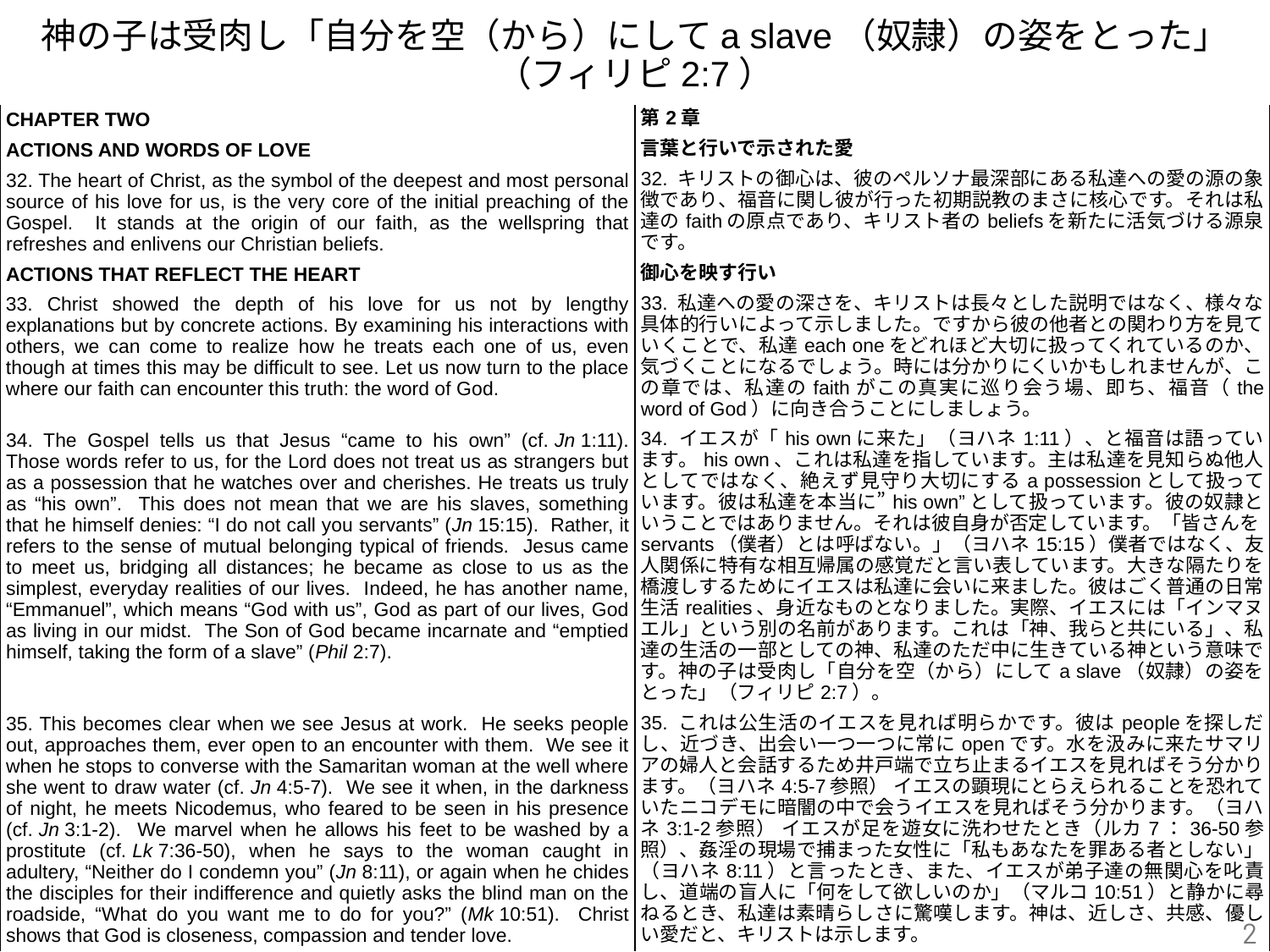

# 神の子は受肉し「自分を空（から）にしてa slave（奴隷）の姿をとった」 （フィリピ2:7）
| CHAPTER TWO | 第2章 |
| --- | --- |
| ACTIONS AND WORDS OF LOVE | 言葉と行いで示された愛 |
| 32. The heart of Christ, as the symbol of the deepest and most personal source of his love for us, is the very core of the initial preaching of the Gospel. It stands at the origin of our faith, as the wellspring that refreshes and enlivens our Christian beliefs. | 32. キリストの御心は、彼のペルソナ最深部にある私達への愛の源の象徴であり、福音に関し彼が行った初期説教のまさに核心です。それは私達のfaithの原点であり、キリスト者のbeliefsを新たに活気づける源泉です。 |
| ACTIONS THAT REFLECT THE HEART | 御心を映す行い |
| 33. Christ showed the depth of his love for us not by lengthy explanations but by concrete actions. By examining his interactions with others, we can come to realize how he treats each one of us, even though at times this may be difficult to see. Let us now turn to the place where our faith can encounter this truth: the word of God. | 33. 私達への愛の深さを、キリストは長々とした説明ではなく、様々な具体的行いによって示しました。ですから彼の他者との関わり方を見ていくことで、私達each oneをどれほど大切に扱ってくれているのか、気づくことになるでしょう。時には分かりにくいかもしれませんが、この章では、私達のfaithがこの真実に巡り会う場、即ち、福音（the word of God）に向き合うことにしましょう。 |
| 34. The Gospel tells us that Jesus “came to his own” (cf. Jn 1:11). Those words refer to us, for the Lord does not treat us as strangers but as a possession that he watches over and cherishes. He treats us truly as “his own”. This does not mean that we are his slaves, something that he himself denies: “I do not call you servants” (Jn 15:15). Rather, it refers to the sense of mutual belonging typical of friends. Jesus came to meet us, bridging all distances; he became as close to us as the simplest, everyday realities of our lives. Indeed, he has another name, “Emmanuel”, which means “God with us”, God as part of our lives, God as living in our midst. The Son of God became incarnate and “emptied himself, taking the form of a slave” (Phil 2:7). | 34. イエスが「his ownに来た」（ヨハネ1:11）、と福音は語っています。his own、これは私達を指しています。主は私達を見知らぬ他人としてではなく、絶えず見守り大切にするa possessionとして扱っています。彼は私達を本当に”his own”として扱っています。彼の奴隷ということではありません。それは彼自身が否定しています。「皆さんをservants（僕者）とは呼ばない。」（ヨハネ15:15）僕者ではなく、友人関係に特有な相互帰属の感覚だと言い表しています。大きな隔たりを橋渡しするためにイエスは私達に会いに来ました。彼はごく普通の日常生活realities、身近なものとなりました。実際、イエスには「インマヌエル」という別の名前があります。これは「神、我らと共にいる」、私達の生活の一部としての神、私達のただ中に生きている神という意味です。神の子は受肉し「自分を空（から）にしてa slave（奴隷）の姿をとった」（フィリピ2:7）。 |
| 35. This becomes clear when we see Jesus at work. He seeks people out, approaches them, ever open to an encounter with them. We see it when he stops to converse with the Samaritan woman at the well where she went to draw water (cf. Jn 4:5-7). We see it when, in the darkness of night, he meets Nicodemus, who feared to be seen in his presence (cf. Jn 3:1-2). We marvel when he allows his feet to be washed by a prostitute (cf. Lk 7:36-50), when he says to the woman caught in adultery, “Neither do I condemn you” (Jn 8:11), or again when he chides the disciples for their indifference and quietly asks the blind man on the roadside, “What do you want me to do for you?” (Mk 10:51). Christ shows that God is closeness, compassion and tender love. | 35. これは公生活のイエスを見れば明らかです。彼はpeopleを探しだし、近づき、出会い一つ一つに常にopenです。水を汲みに来たサマリアの婦人と会話するため井戸端で立ち止まるイエスを見ればそう分かります。（ヨハネ4:5-7参照） イエスの顕現にとらえられることを恐れていたニコデモに暗闇の中で会うイエスを見ればそう分かります。（ヨハネ3:1-2参照） イエスが足を遊女に洗わせたとき（ルカ7：36-50参照）、姦淫の現場で捕まった女性に「私もあなたを罪ある者としない」（ヨハネ8:11）と言ったとき、また、イエスが弟子達の無関心を叱責し、道端の盲人に「何をして欲しいのか」（マルコ10:51）と静かに尋ねるとき、私達は素晴らしさに驚嘆します。神は、近しさ、共感、優しい愛だと、キリストは示します。 |
2